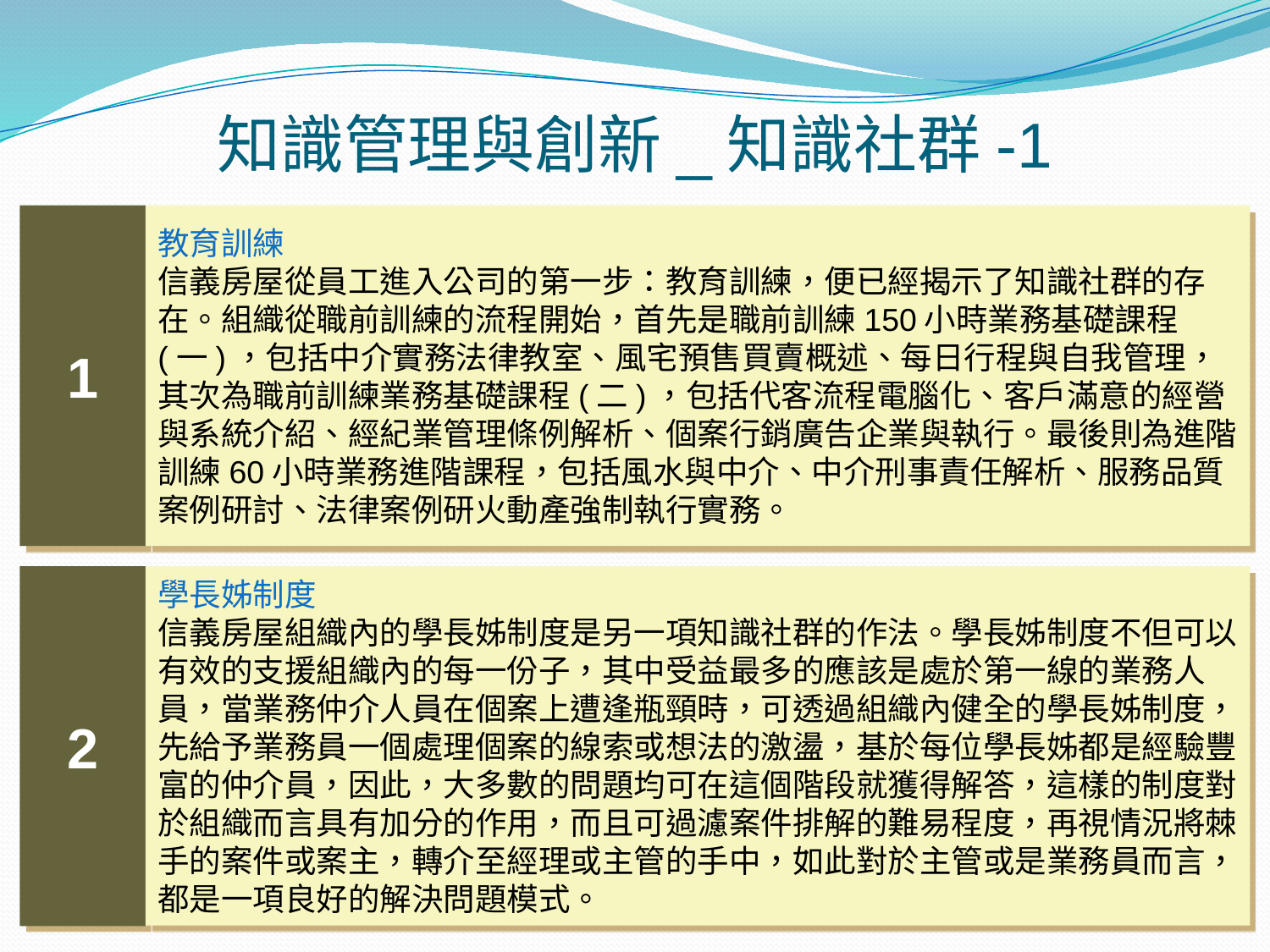

# 知識管理與創新_知識社群-1
1
教育訓練
信義房屋從員工進入公司的第一步：教育訓練，便已經揭示了知識社群的存在。組織從職前訓練的流程開始，首先是職前訓練150小時業務基礎課程(一)，包括中介實務法律教室、風宅預售買賣概述、每日行程與自我管理，其次為職前訓練業務基礎課程(二)，包括代客流程電腦化、客戶滿意的經營與系統介紹、經紀業管理條例解析、個案行銷廣告企業與執行。最後則為進階訓練60小時業務進階課程，包括風水與中介、中介刑事責任解析、服務品質案例研討、法律案例研火動產強制執行實務。
2
學長姊制度
信義房屋組織內的學長姊制度是另一項知識社群的作法。學長姊制度不但可以有效的支援組織內的每一份子，其中受益最多的應該是處於第一線的業務人員，當業務仲介人員在個案上遭逢瓶頸時，可透過組織內健全的學長姊制度，先給予業務員一個處理個案的線索或想法的激盪，基於每位學長姊都是經驗豐富的仲介員，因此，大多數的問題均可在這個階段就獲得解答，這樣的制度對於組織而言具有加分的作用，而且可過濾案件排解的難易程度，再視情況將棘手的案件或案主，轉介至經理或主管的手中，如此對於主管或是業務員而言，都是一項良好的解決問題模式。